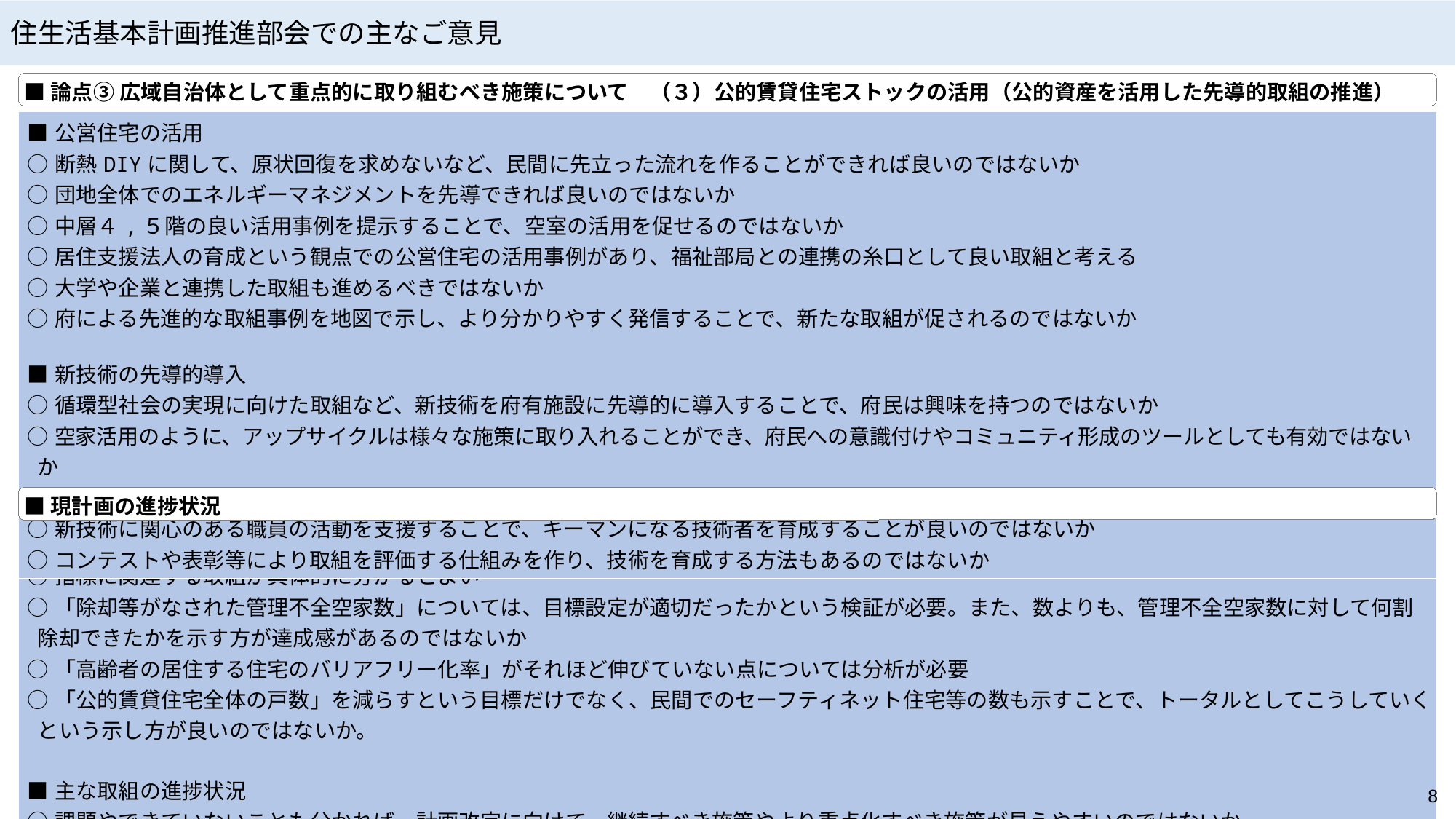

住生活基本計画推進部会での主なご意見
■論点③ 広域自治体として重点的に取り組むべき施策について　（３）公的賃貸住宅ストックの活用（公的資産を活用した先導的取組の推進）
| ■公営住宅の活用 ○断熱DIYに関して、原状回復を求めないなど、民間に先立った流れを作ることができれば良いのではないか ○団地全体でのエネルギーマネジメントを先導できれば良いのではないか ○中層４,５階の良い活用事例を提示することで、空室の活用を促せるのではないか ○居住支援法人の育成という観点での公営住宅の活用事例があり、福祉部局との連携の糸口として良い取組と考える ○大学や企業と連携した取組も進めるべきではないか ○府による先進的な取組事例を地図で示し、より分かりやすく発信することで、新たな取組が促されるのではないか ■新技術の先導的導入 ○循環型社会の実現に向けた取組など、新技術を府有施設に先導的に導入することで、府民は興味を持つのではないか ○空家活用のように、アップサイクルは様々な施策に取り入れることができ、府民への意識付けやコミュニティ形成のツールとしても有効ではないか ○新技術の導入にあたっては、維持管理も見据えて考える必要がある ○新技術に関心のある職員の活動を支援することで、キーマンになる技術者を育成することが良いのではないか ○コンテストや表彰等により取組を評価する仕組みを作り、技術を育成する方法もあるのではないか |
| --- |
■現計画の進捗状況
| ■みんなでめざそう値 ○指標に関連する取組が具体的に分かるとよい ○「除却等がなされた管理不全空家数」については、目標設定が適切だったかという検証が必要。また、数よりも、管理不全空家数に対して何割除却できたかを示す方が達成感があるのではないか ○「高齢者の居住する住宅のバリアフリー化率」がそれほど伸びていない点については分析が必要 ○「公的賃貸住宅全体の戸数」を減らすという目標だけでなく、民間でのセーフティネット住宅等の数も示すことで、トータルとしてこうしていくという示し方が良いのではないか。 ■主な取組の進捗状況 ○課題やできていないことも分かれば、計画改定に向けて、継続すべき施策やより重点化すべき施策が見えやすいのではないか ○「都市の魅力を育む」の取組については、万博に関する記述が入ってきてもおかしくないのでは。 |
| --- |
8